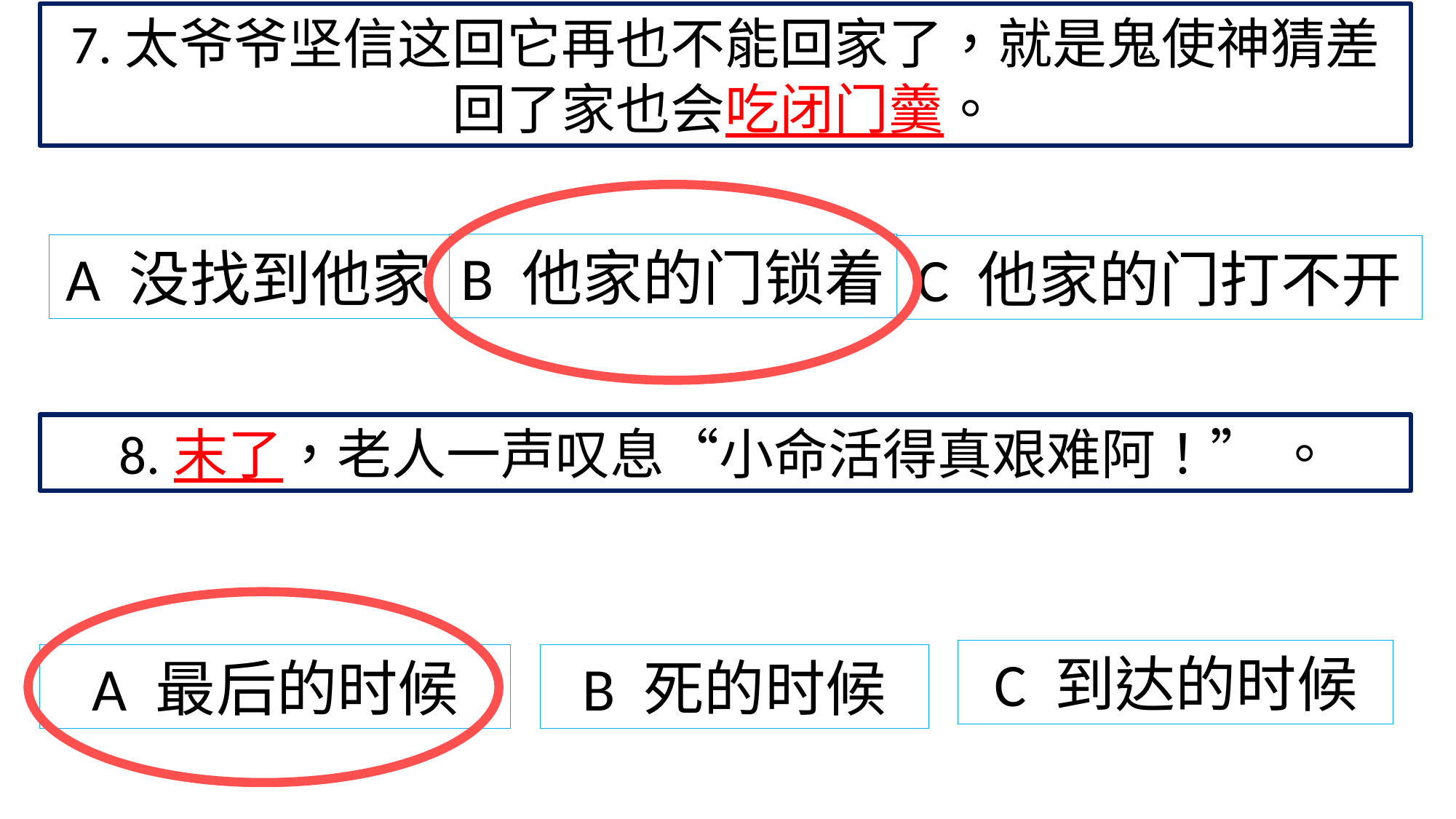

7.太爷爷坚信这回它再也不能回家了，就是鬼使神猜差回了家也会吃闭门羹。

B 他家的门锁着
A 没找到他家
C 他家的门打不开
8.末了，老人一声叹息“小命活得真艰难阿！” 。

C 到达的时候
A 最后的时候
B 死的时候